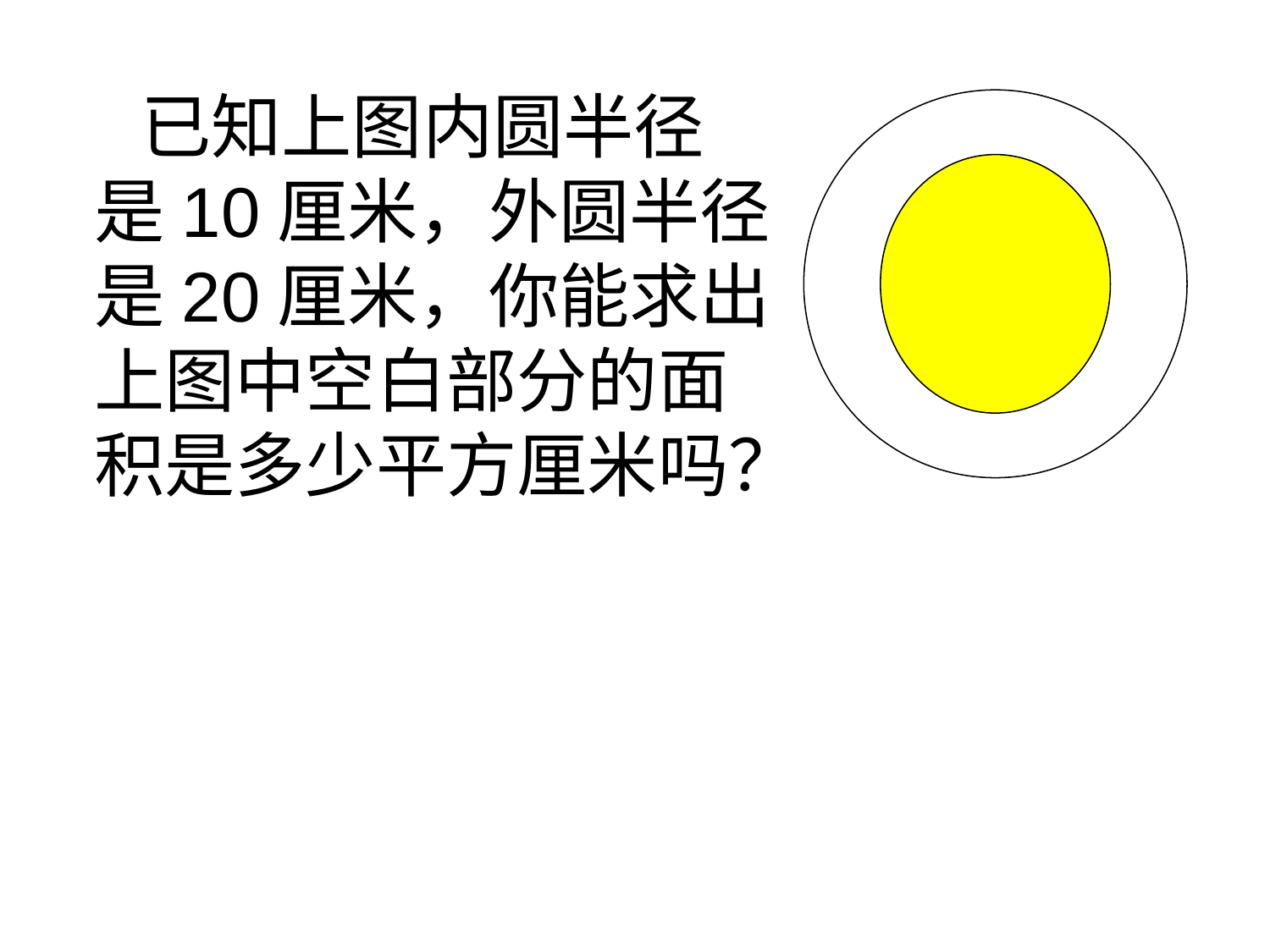

已知上图内圆半径是10厘米，外圆半径是20厘米，你能求出上图中空白部分的面积是多少平方厘米吗？